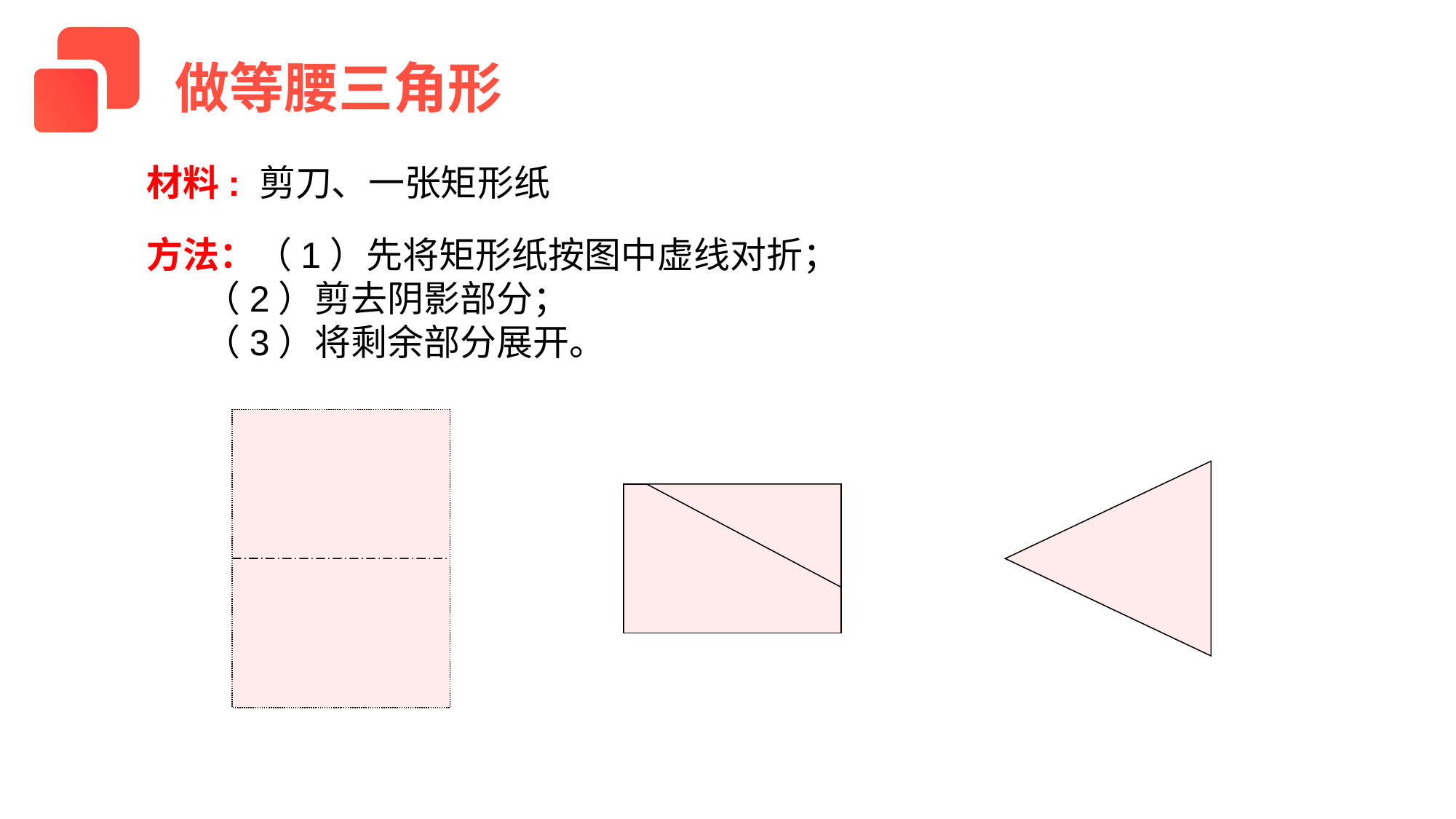

做等腰三角形
材料: 剪刀、一张矩形纸
方法：（1）先将矩形纸按图中虚线对折；
      （2）剪去阴影部分；
      （3）将剩余部分展开。